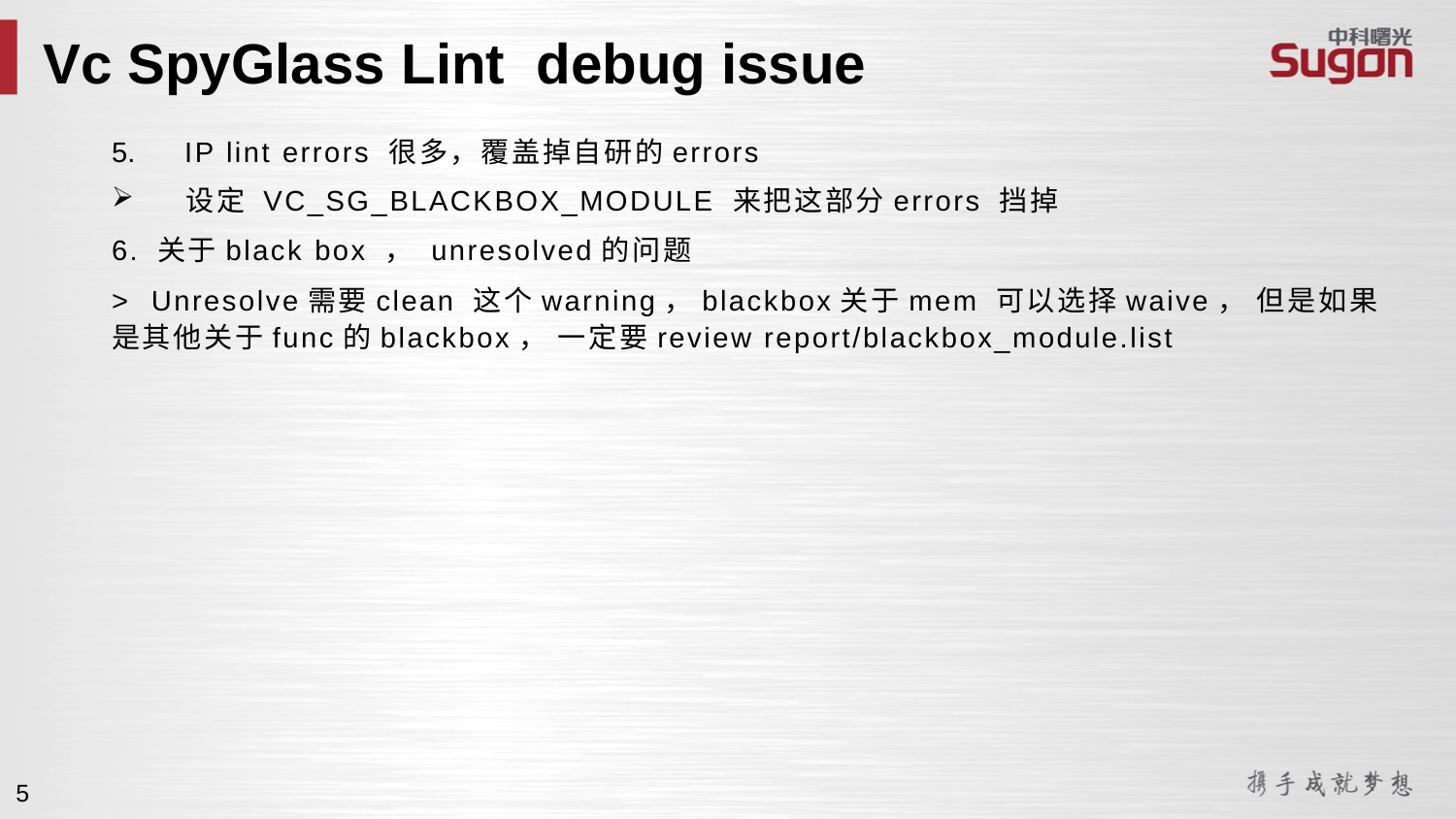

Vc SpyGlass Lint  debug issue

IP lint errors 很多，覆盖掉自研的errors
设定 VC_SG_BLACKBOX_MODULE 来把这部分errors 挡掉
6. 关于black box ， unresolved的问题
>  Unresolve需要clean 这个warning，blackbox关于mem 可以选择waive， 但是如果是其他关于func的blackbox， 一定要review report/blackbox_module.list